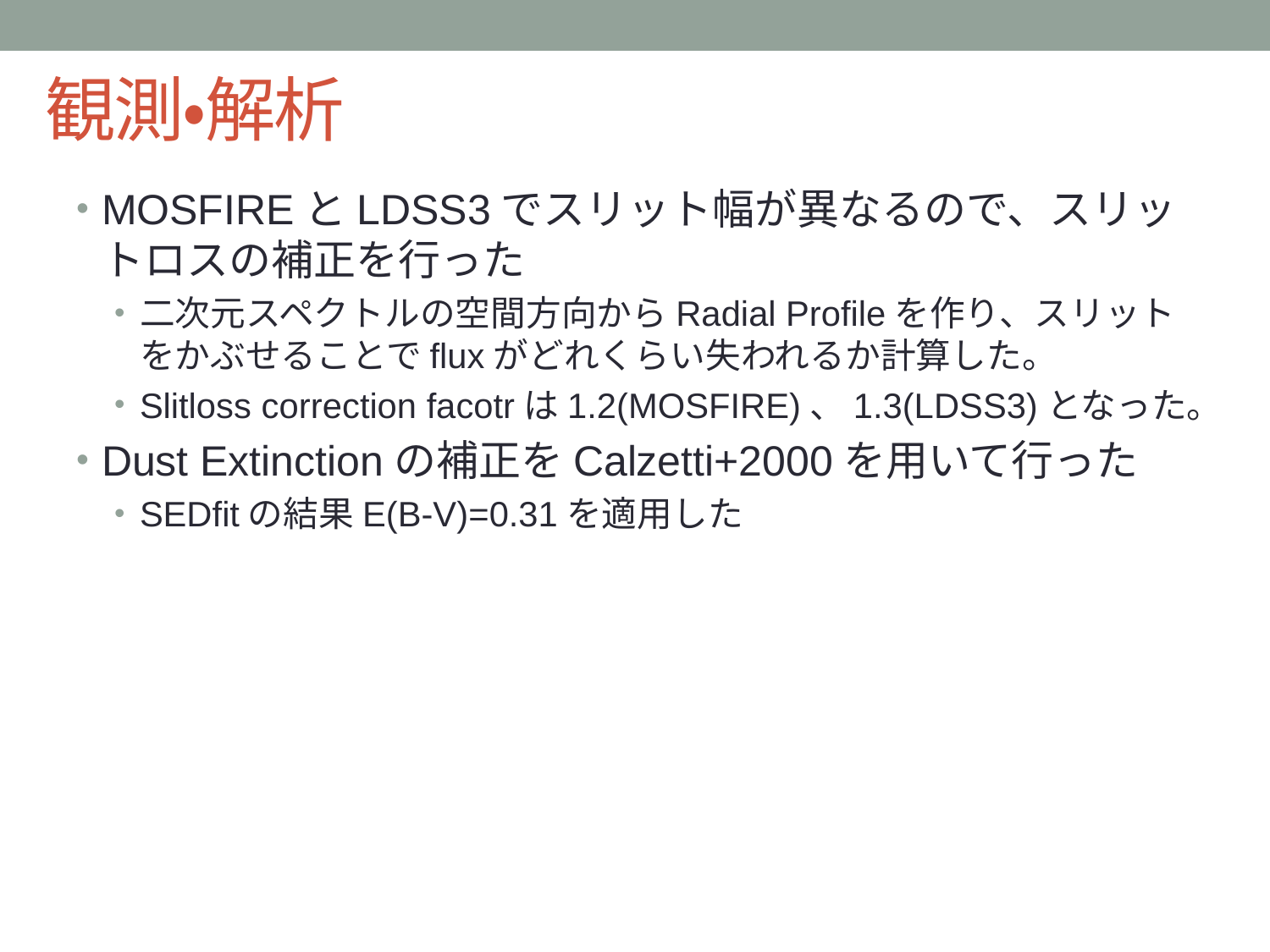

# 観測・解析
MOSFIREとLDSS3でスリット幅が異なるので、スリットロスの補正を行った
二次元スペクトルの空間方向からRadial Profileを作り、スリットをかぶせることでfluxがどれくらい失われるか計算した。
Slitloss correction facotrは1.2(MOSFIRE)、1.3(LDSS3)となった。
Dust Extinctionの補正をCalzetti+2000を用いて行った
SEDfitの結果E(B-V)=0.31を適用した